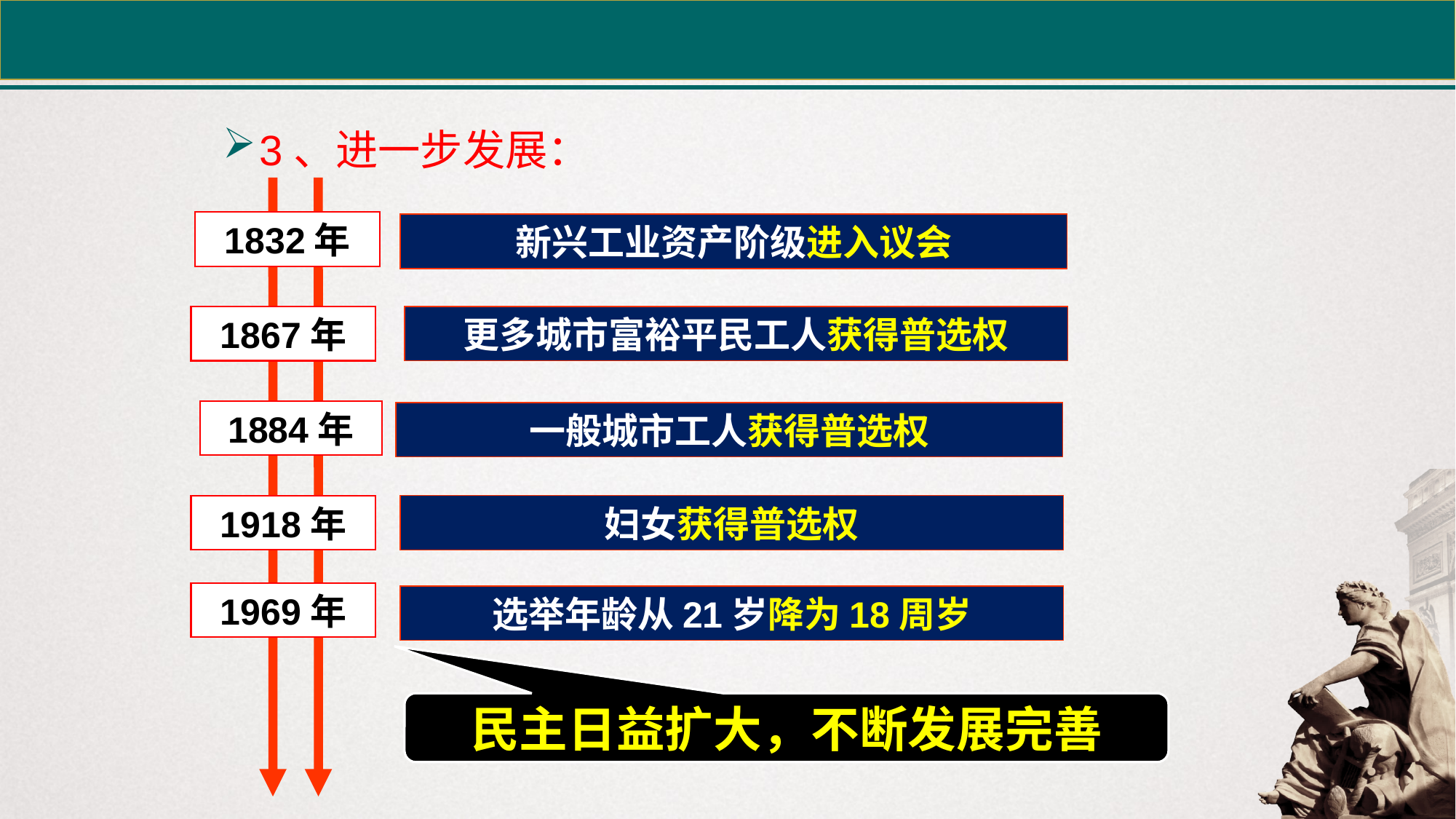

3、进一步发展：

1832年
新兴工业资产阶级进入议会
1867年
更多城市富裕平民工人获得普选权
1884年
一般城市工人获得普选权
1918年
妇女获得普选权
1969年
选举年龄从21岁降为18周岁
民主日益扩大，不断发展完善